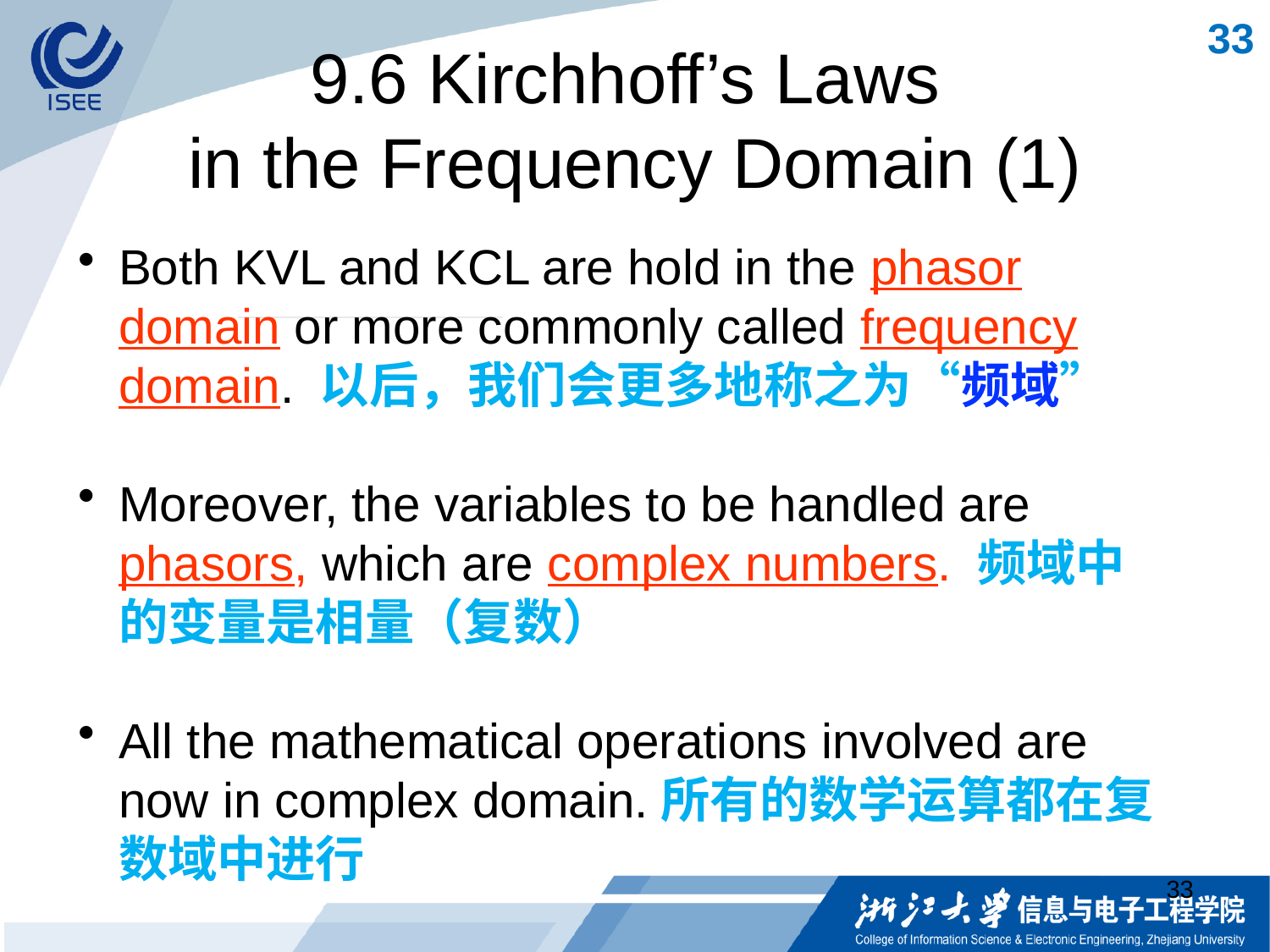

33
# 9.6 Kirchhoff’s Laws in the Frequency Domain (1)
Both KVL and KCL are hold in the phasor domain or more commonly called frequency domain. 以后，我们会更多地称之为“频域”

Moreover, the variables to be handled are phasors, which are complex numbers. 频域中的变量是相量（复数）

All the mathematical operations involved are now in complex domain.所有的数学运算都在复数域中进行

33